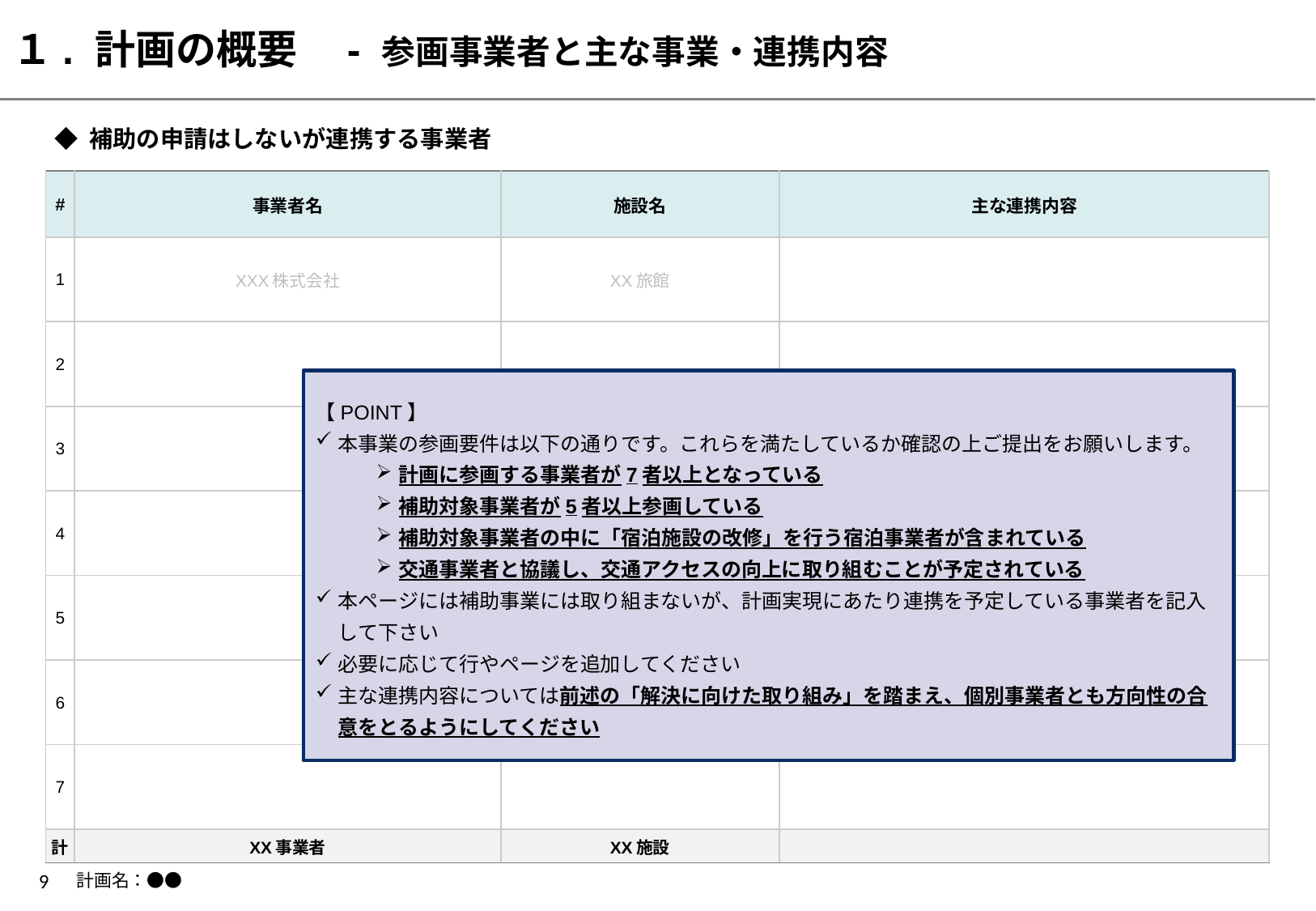

１. 計画の概要　- 参画事業者と主な事業・連携内容
◆ 補助の申請はしないが連携する事業者
| # | 事業者名 | 施設名 | 主な連携内容 |
| --- | --- | --- | --- |
| 1 | XXX株式会社 | XX旅館 |  |
| 2 |  |  |  |
| 3 |  |  |  |
| 4 |  |  |  |
| 5 |  |  |  |
| 6 |  |  |  |
| 7 |  |  |  |
| 計 | XX事業者 | XX施設 |  |
【POINT】
本事業の参画要件は以下の通りです。これらを満たしているか確認の上ご提出をお願いします。
計画に参画する事業者が7者以上となっている
補助対象事業者が5者以上参画している
補助対象事業者の中に「宿泊施設の改修」を行う宿泊事業者が含まれている
交通事業者と協議し、交通アクセスの向上に取り組むことが予定されている
本ページには補助事業には取り組まないが、計画実現にあたり連携を予定している事業者を記入して下さい
必要に応じて行やページを追加してください
主な連携内容については前述の「解決に向けた取り組み」を踏まえ、個別事業者とも方向性の合意をとるようにしてください
計画名：●●
9